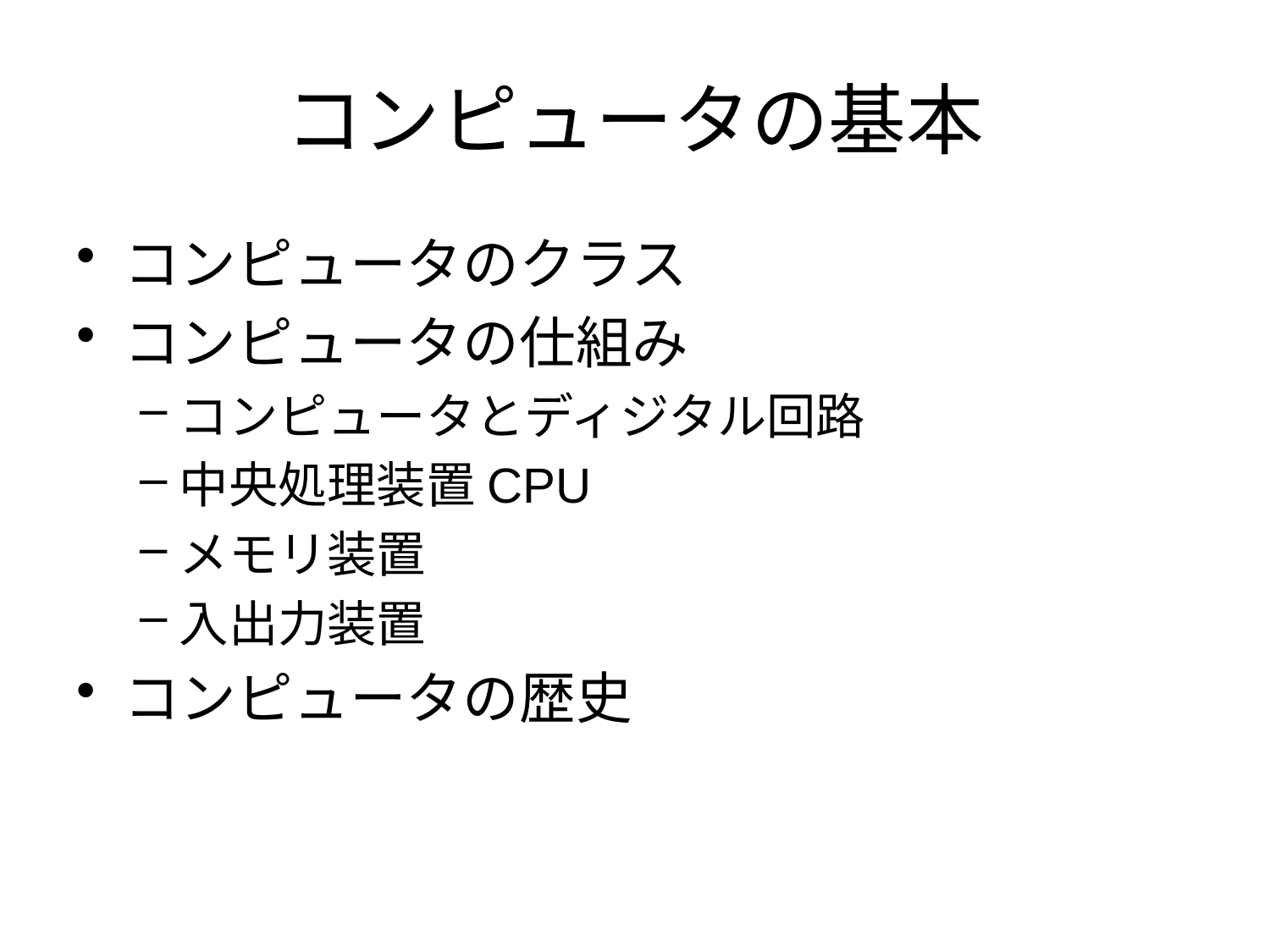

# コンピュータの基本
コンピュータのクラス
コンピュータの仕組み
コンピュータとディジタル回路
中央処理装置CPU
メモリ装置
入出力装置
コンピュータの歴史